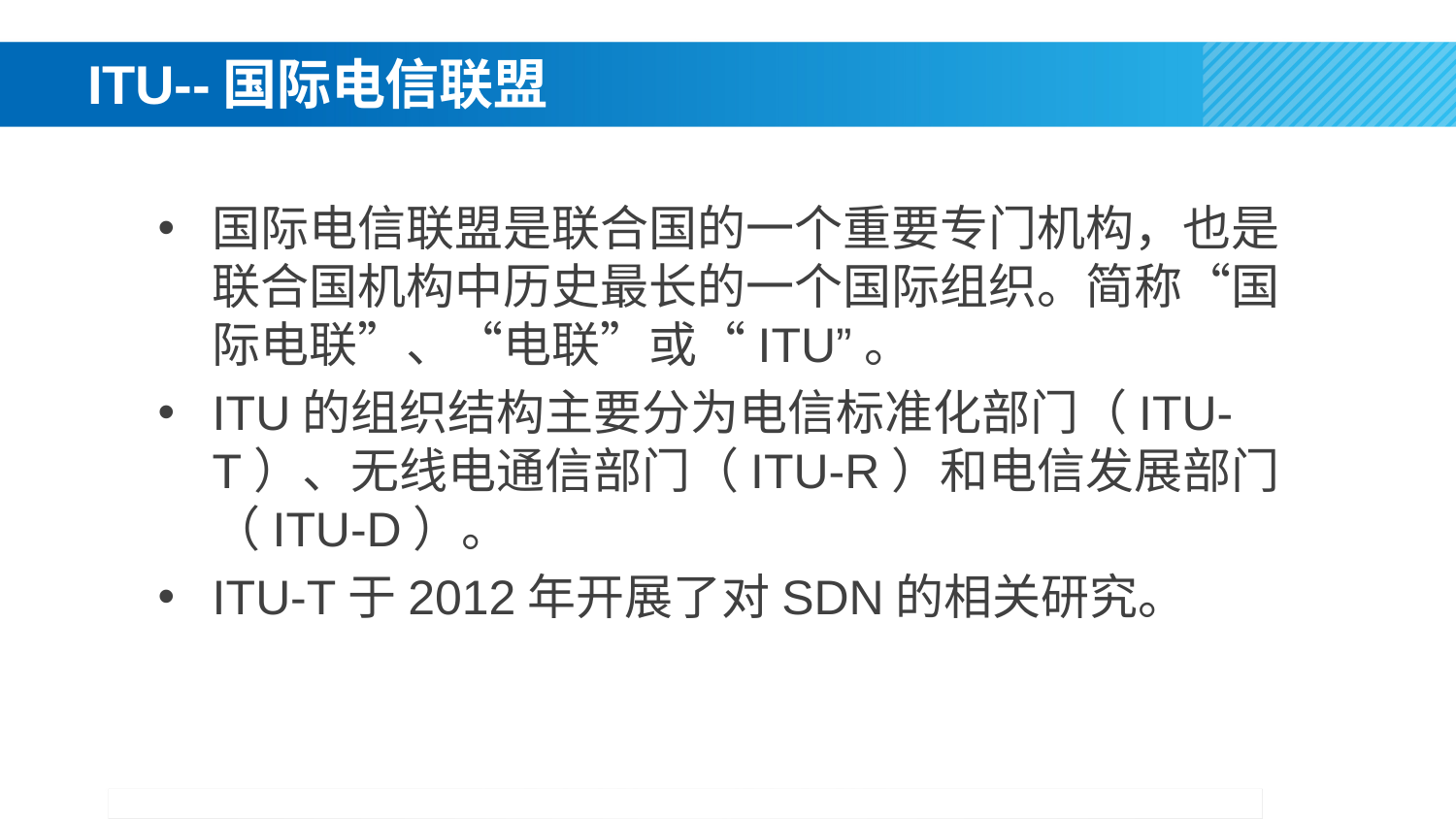

# ITU--国际电信联盟
国际电信联盟是联合国的一个重要专门机构，也是联合国机构中历史最长的一个国际组织。简称“国际电联”、“电联”或“ITU”。
ITU的组织结构主要分为电信标准化部门（ITU-T）、无线电通信部门（ITU-R）和电信发展部门（ITU-D）。
ITU-T于2012年开展了对SDN的相关研究。